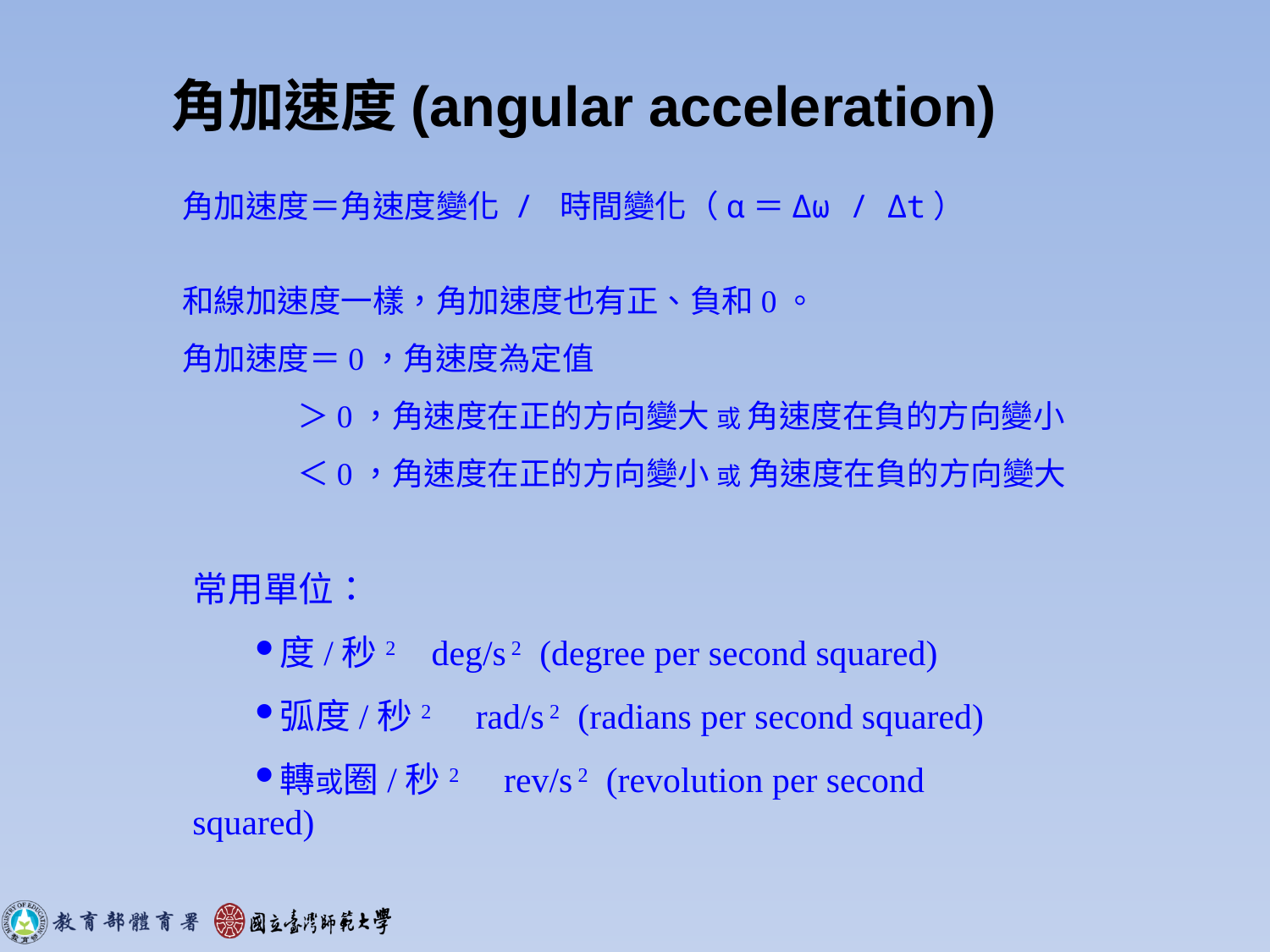

角加速度(angular acceleration)
角加速度＝角速度變化 / 時間變化（α＝Δω / Δt）
和線加速度一樣，角加速度也有正、負和0。
角加速度＝0，角速度為定值
               ＞0，角速度在正的方向變大 或 角速度在負的方向變小
               ＜0，角速度在正的方向變小 或 角速度在負的方向變大
常用單位：
度/秒2    deg/s 2  (degree per second squared)
弧度/秒2     rad/s 2  (radians per second squared)
轉或圈/秒2     rev/s 2  (revolution per second squared)